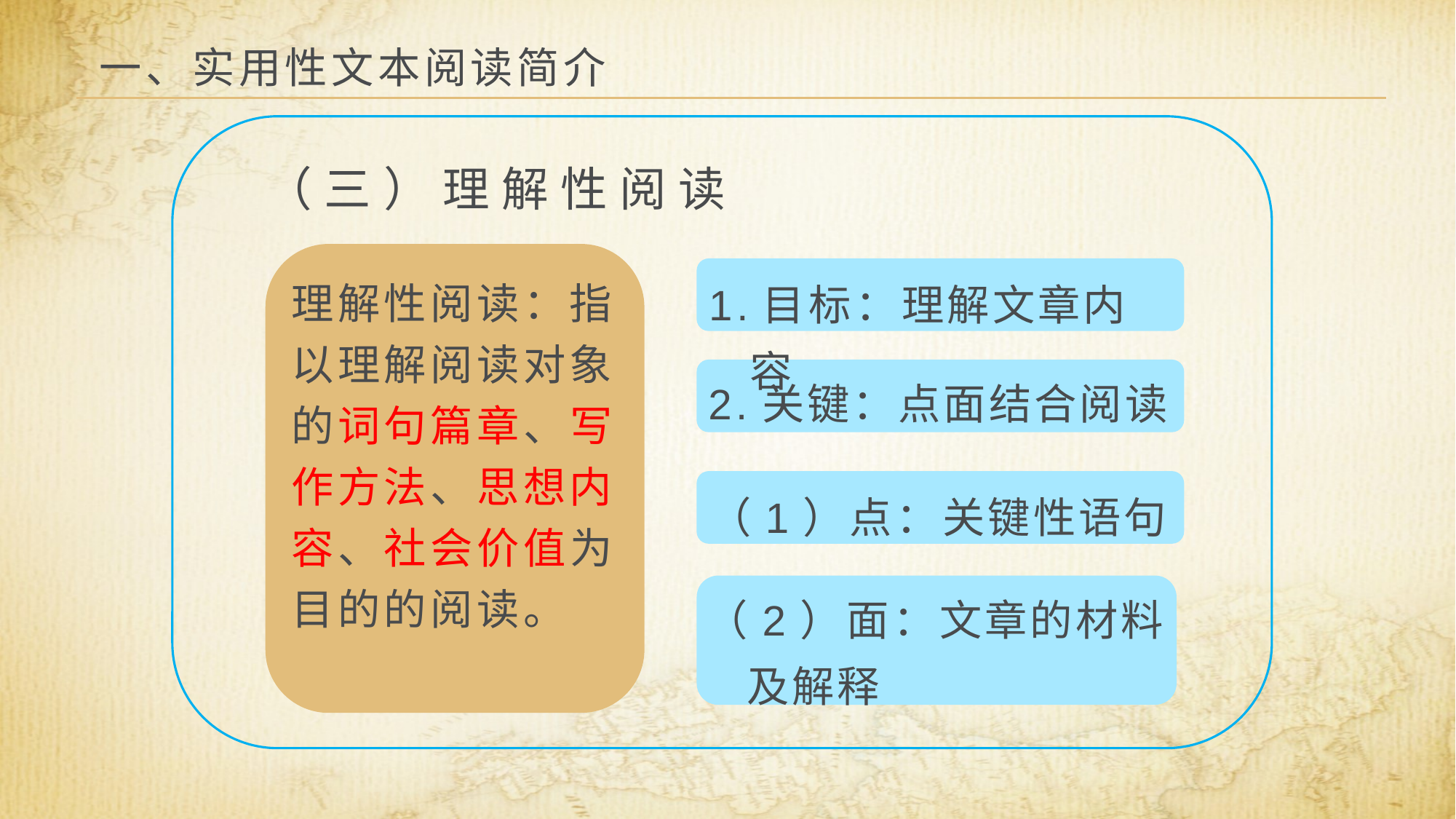

一、实用性文本阅读简介

（三）理解性阅读

1.目标：理解文章内容
理解性阅读：指以理解阅读对象的词句篇章、写作方法、思想内容、社会价值为目的的阅读。

2.关键：点面结合阅读

（1）点：关键性语句

（2）面：文章的材料及解释